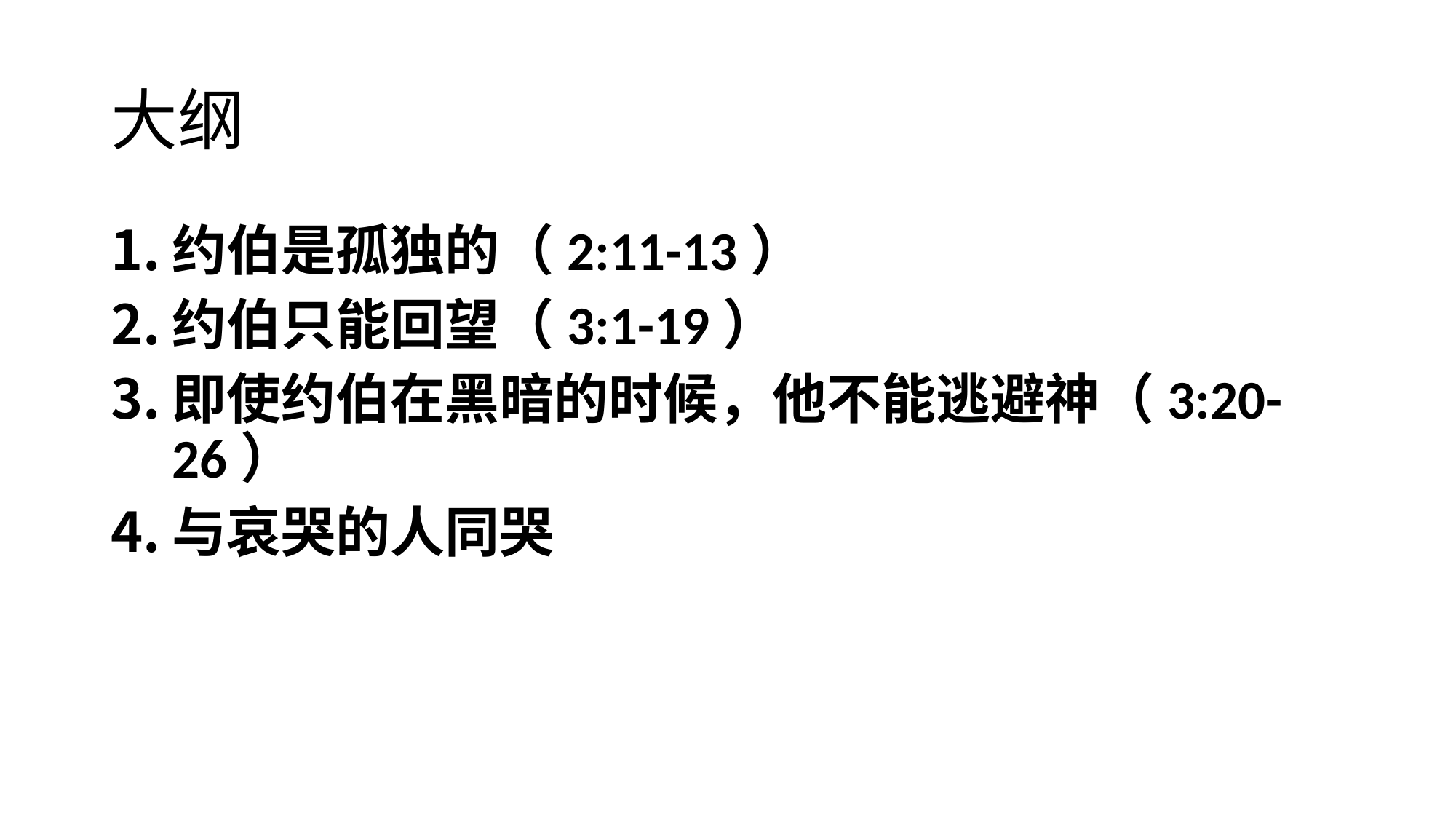

# 大纲
约伯是孤独的（2:11-13）
约伯只能回望（3:1-19）
即使约伯在黑暗的时候，他不能逃避神（3:20-26）
与哀哭的人同哭